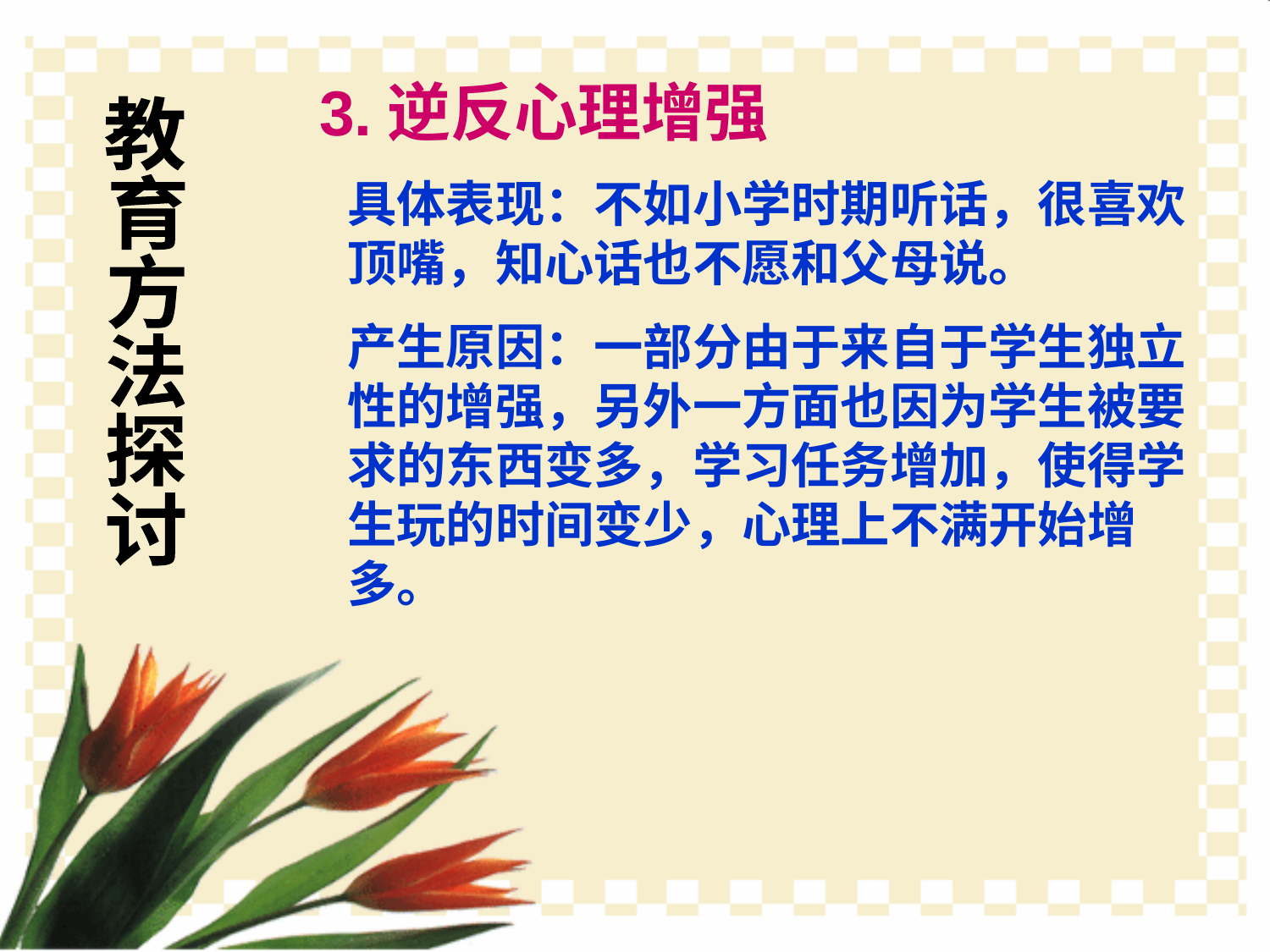

3.逆反心理增强
教
育
方
法
探
讨
具体表现：不如小学时期听话，很喜欢顶嘴，知心话也不愿和父母说。
产生原因：一部分由于来自于学生独立性的增强，另外一方面也因为学生被要求的东西变多，学习任务增加，使得学生玩的时间变少，心理上不满开始增多。